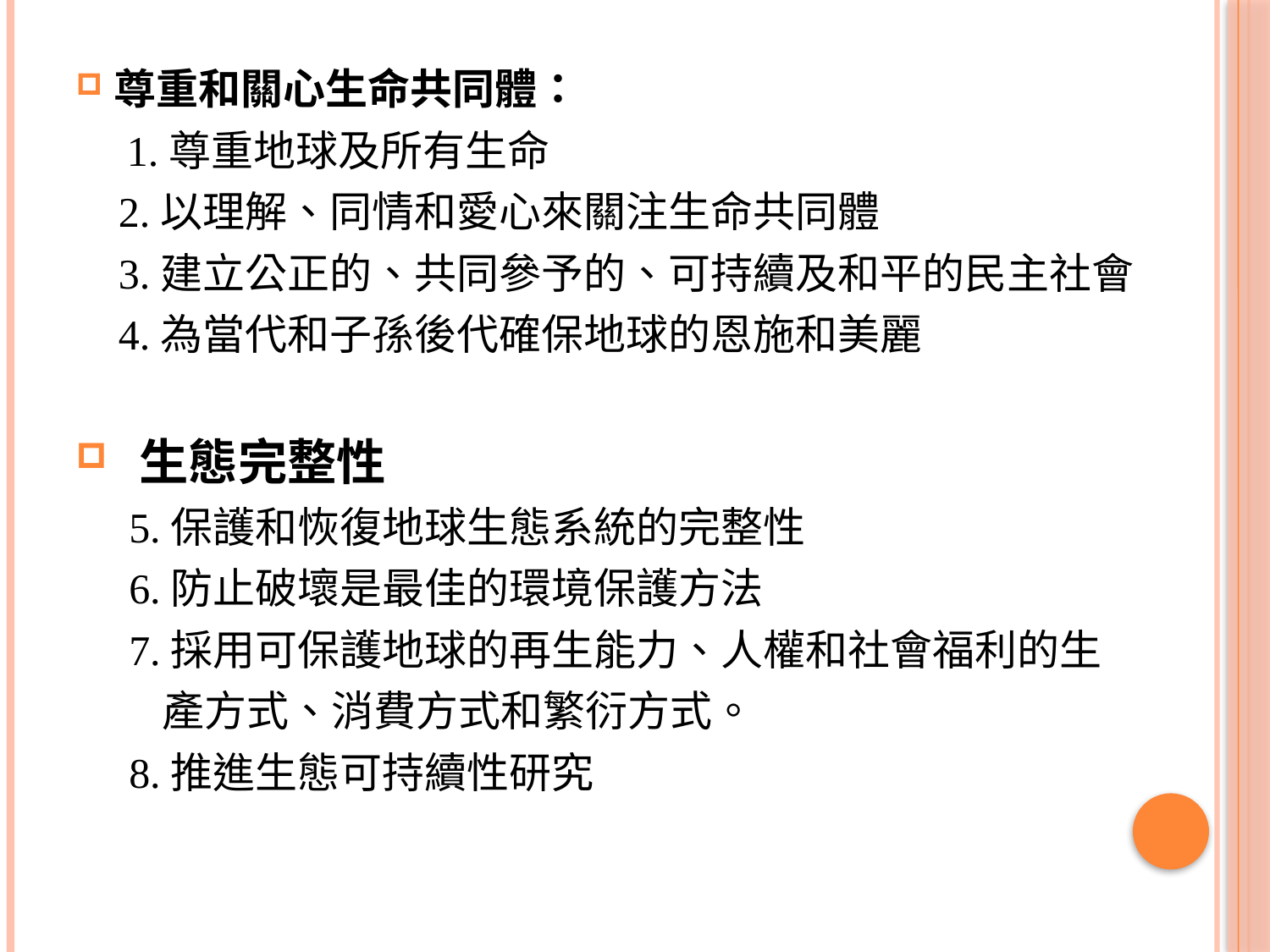

尊重和關心生命共同體：
  1.尊重地球及所有生命
    2.以理解、同情和愛心來關注生命共同體
    3.建立公正的、共同參予的、可持續及和平的民主社會
    4.為當代和子孫後代確保地球的恩施和美麗

生態完整性
     5.保護和恢復地球生態系統的完整性
     6.防止破壞是最佳的環境保護方法
     7.採用可保護地球的再生能力、人權和社會福利的生
        產方式、消費方式和繁衍方式。
     8.推進生態可持續性研究